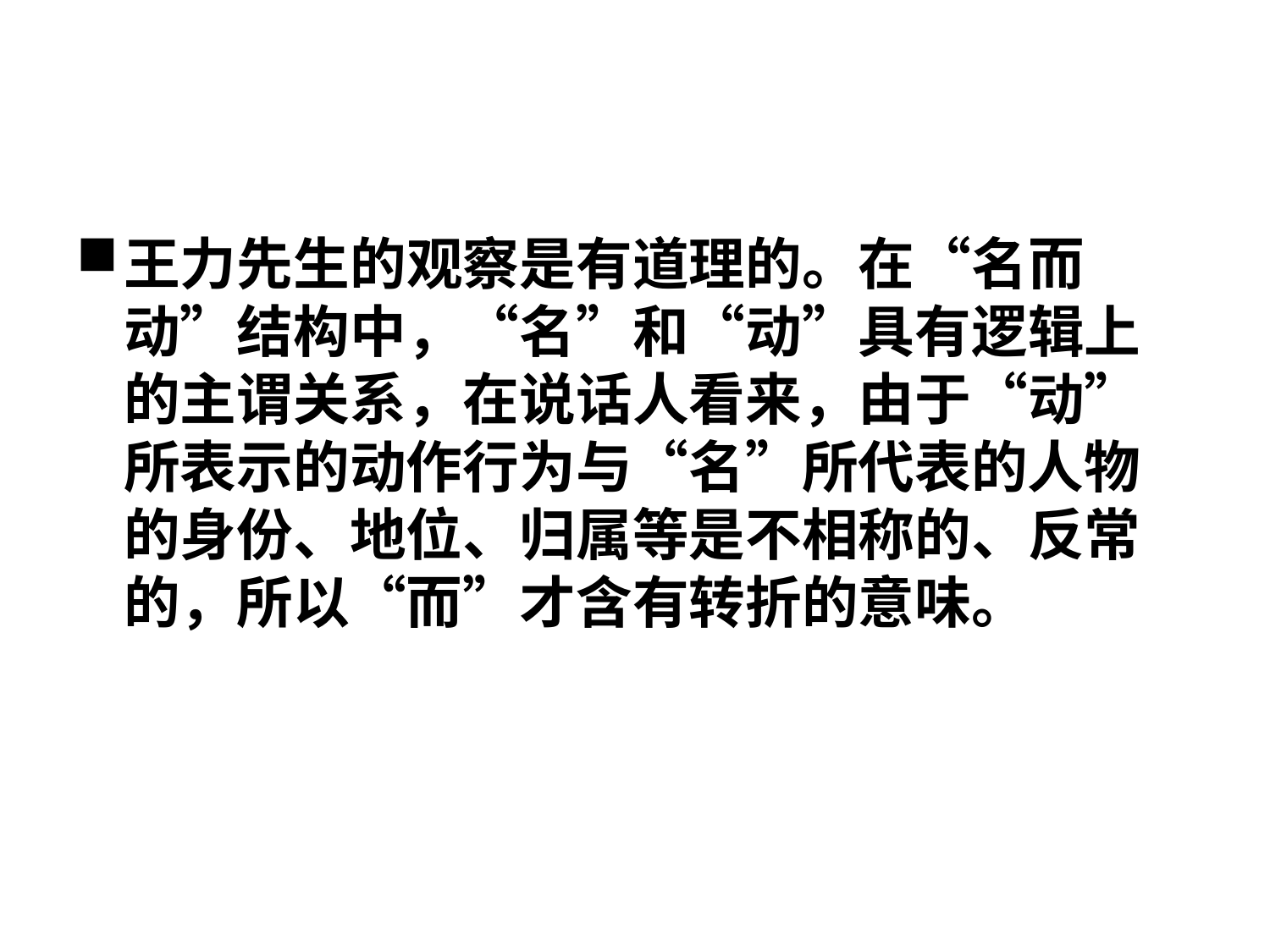

#
王力先生的观察是有道理的。在“名而动”结构中，“名”和“动”具有逻辑上的主谓关系，在说话人看来，由于“动”所表示的动作行为与“名”所代表的人物的身份、地位、归属等是不相称的、反常的，所以“而”才含有转折的意味。